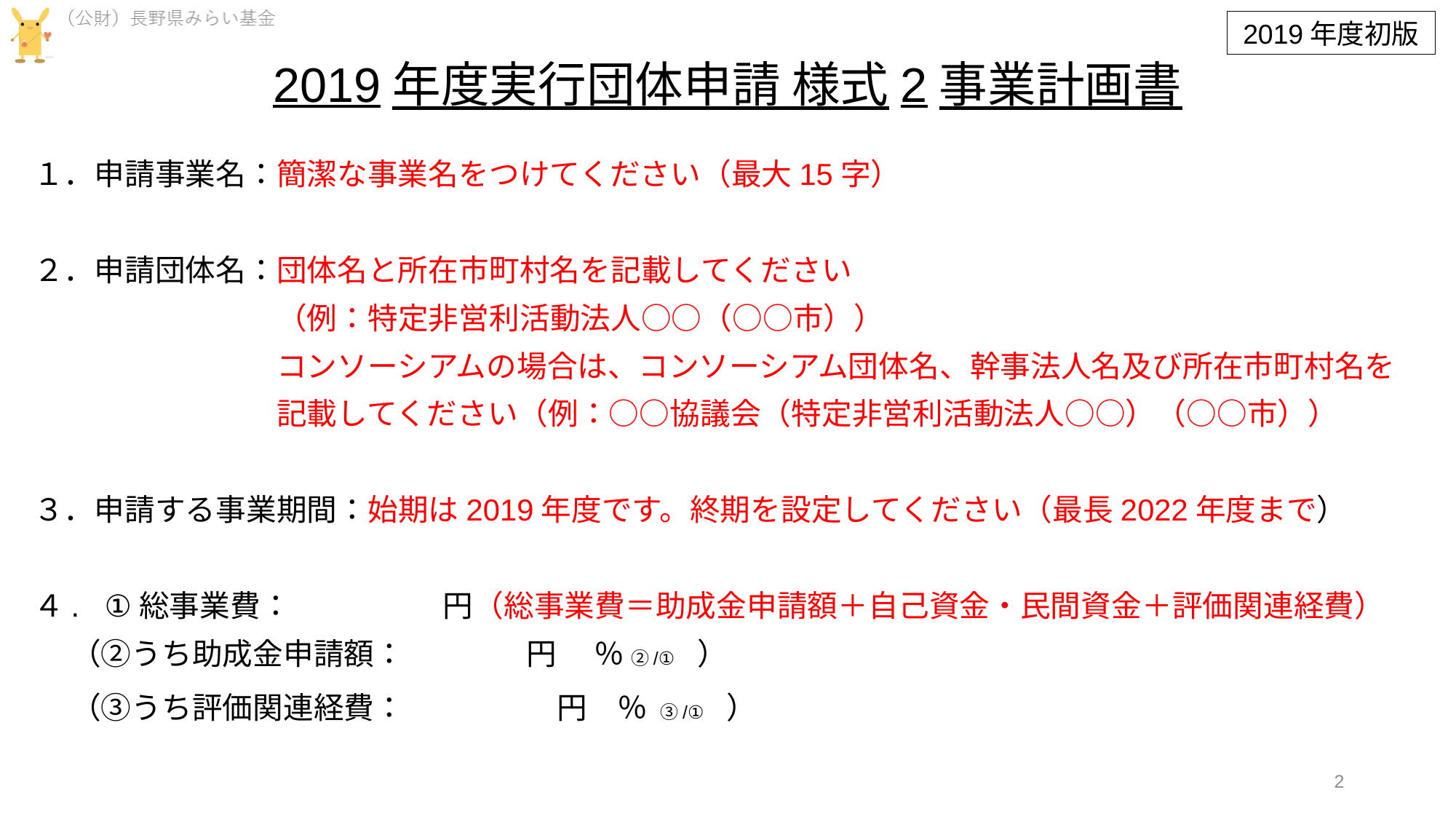

2019年度初版
# 2019年度実行団体申請 様式2事業計画書
１．申請事業名：簡潔な事業名をつけてください（最大15字）

２．申請団体名：団体名と所在市町村名を記載してください
　　　　　　　　（例：特定非営利活動法人○○（○○市））
　　　　　　　　コンソーシアムの場合は、コンソーシアム団体名、幹事法人名及び所在市町村名を
　　　　　　　　記載してください（例：○○協議会（特定非営利活動法人○○）（○○市））

３．申請する事業期間：始期は2019年度です。終期を設定してください（最長2022年度まで）

４.   ①総事業費：　　　　　円（総事業費＝助成金申請額＋自己資金・民間資金＋評価関連経費）
　 （②うち助成金申請額：　　　　円 　％ ②/①　）
　 （③うち評価関連経費：　　　　　円　％ ③/①　）

2